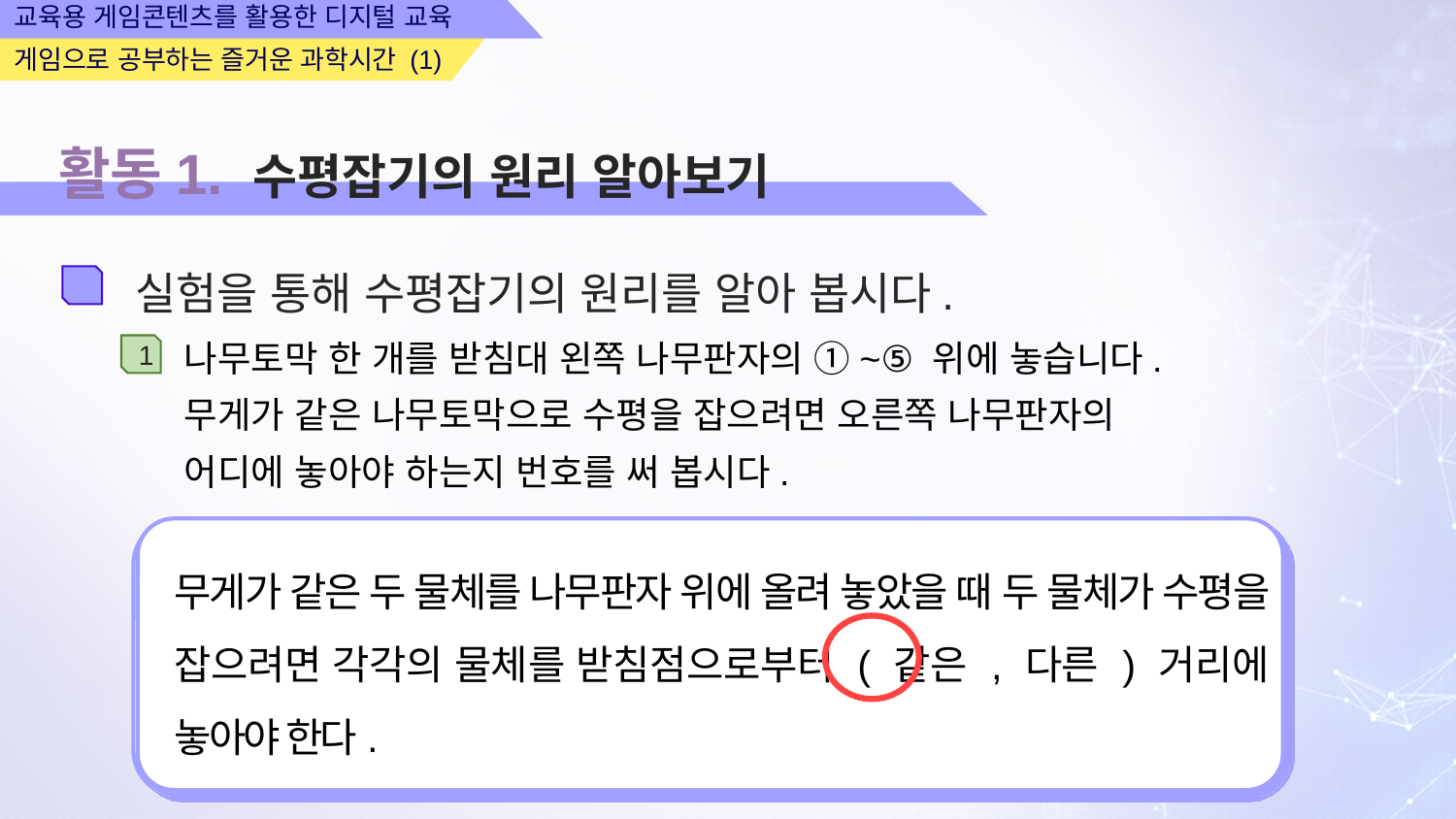

활동1. 수평잡기의 원리 알아보기

실험을 통해 수평잡기의 원리를 알아 봅시다.

나무토막 한 개를 받침대 왼쪽 나무판자의 ①~⑤ 위에 놓습니다.
무게가 같은 나무토막으로 수평을 잡으려면 오른쪽 나무판자의
어디에 놓아야 하는지 번호를 써 봅시다.

1

무게가 같은 두 물체를 나무판자 위에 올려 놓았을 때 두 물체가 수평을 잡으려면 각각의 물체를 받침점으로부터 ( 같은 , 다른 ) 거리에 놓아야 한다.